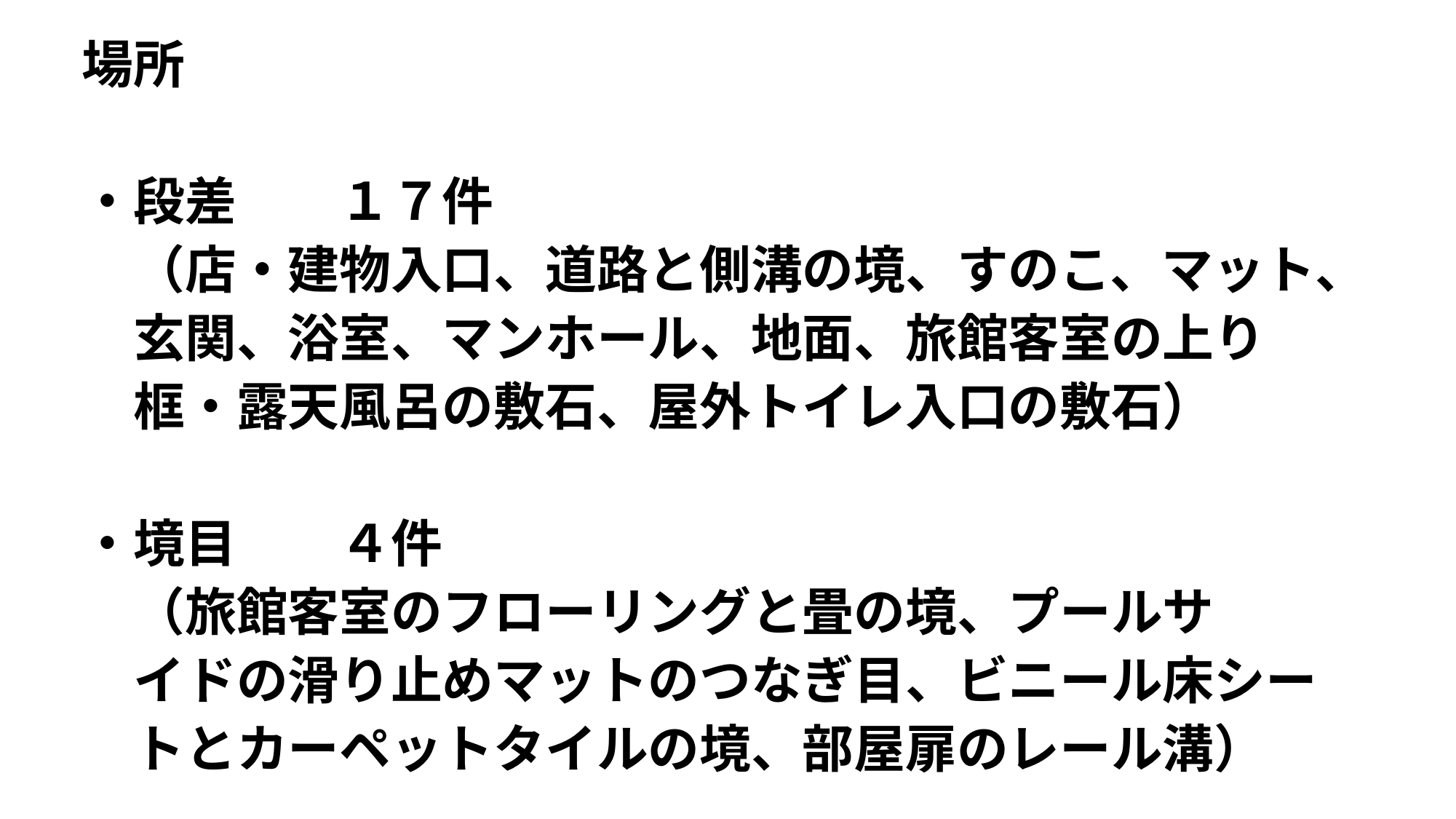

場所

・段差　　１７件
　（店・建物入口、道路と側溝の境、すのこ、マット、
　玄関、浴室、マンホール、地面、旅館客室の上り
　框・露天風呂の敷石、屋外トイレ入口の敷石）

・境目　　４件
　（旅館客室のフローリングと畳の境、プールサ
　イドの滑り止めマットのつなぎ目、ビニール床シー
　トとカーペットタイルの境、部屋扉のレール溝）